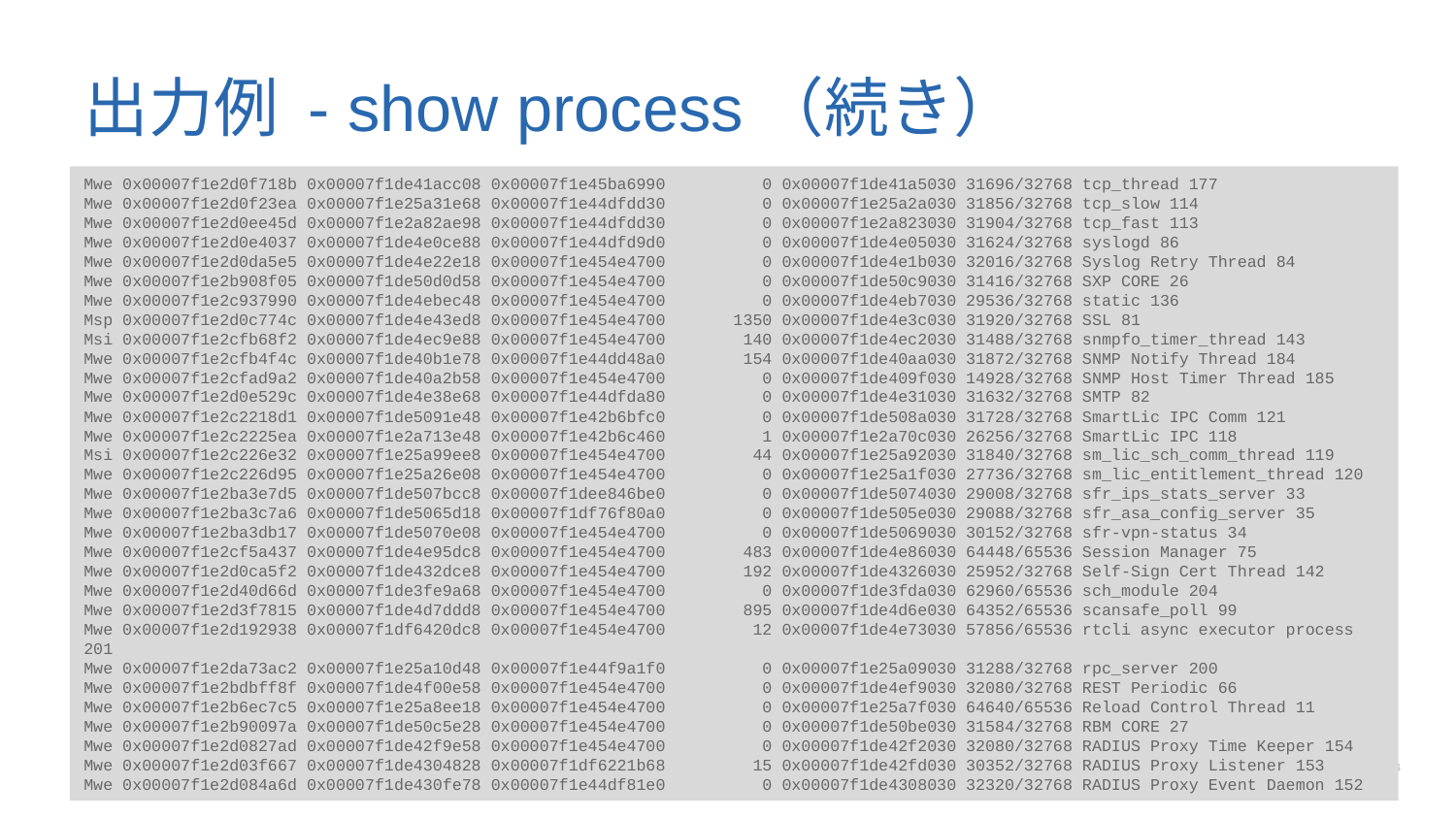

# 出力例 - show process（続き）
Mwe 0x00007f1e2d0f718b 0x00007f1de41acc08 0x00007f1e45ba6990          0 0x00007f1de41a5030 31696/32768 tcp_thread 177
Mwe 0x00007f1e2d0f23ea 0x00007f1e25a31e68 0x00007f1e44dfdd30          0 0x00007f1e25a2a030 31856/32768 tcp_slow 114
Mwe 0x00007f1e2d0ee45d 0x00007f1e2a82ae98 0x00007f1e44dfdd30          0 0x00007f1e2a823030 31904/32768 tcp_fast 113
Mwe 0x00007f1e2d0e4037 0x00007f1de4e0ce88 0x00007f1e44dfd9d0          0 0x00007f1de4e05030 31624/32768 syslogd 86
Mwe 0x00007f1e2d0da5e5 0x00007f1de4e22e18 0x00007f1e454e4700          0 0x00007f1de4e1b030 32016/32768 Syslog Retry Thread 84
Mwe 0x00007f1e2b908f05 0x00007f1de50d0d58 0x00007f1e454e4700          0 0x00007f1de50c9030 31416/32768 SXP CORE 26
Mwe 0x00007f1e2c937990 0x00007f1de4ebec48 0x00007f1e454e4700          0 0x00007f1de4eb7030 29536/32768 static 136
Msp 0x00007f1e2d0c774c 0x00007f1de4e43ed8 0x00007f1e454e4700       1350 0x00007f1de4e3c030 31920/32768 SSL 81
Msi 0x00007f1e2cfb68f2 0x00007f1de4ec9e88 0x00007f1e454e4700        140 0x00007f1de4ec2030 31488/32768 snmpfo_timer_thread 143
Mwe 0x00007f1e2cfb4f4c 0x00007f1de40b1e78 0x00007f1e44dd48a0        154 0x00007f1de40aa030 31872/32768 SNMP Notify Thread 184
Mwe 0x00007f1e2cfad9a2 0x00007f1de40a2b58 0x00007f1e454e4700          0 0x00007f1de409f030 14928/32768 SNMP Host Timer Thread 185
Mwe 0x00007f1e2d0e529c 0x00007f1de4e38e68 0x00007f1e44dfda80          0 0x00007f1de4e31030 31632/32768 SMTP 82
Mwe 0x00007f1e2c2218d1 0x00007f1de5091e48 0x00007f1e42b6bfc0          0 0x00007f1de508a030 31728/32768 SmartLic IPC Comm 121
Mwe 0x00007f1e2c2225ea 0x00007f1e2a713e48 0x00007f1e42b6c460          1 0x00007f1e2a70c030 26256/32768 SmartLic IPC 118
Msi 0x00007f1e2c226e32 0x00007f1e25a99ee8 0x00007f1e454e4700         44 0x00007f1e25a92030 31840/32768 sm_lic_sch_comm_thread 119
Mwe 0x00007f1e2c226d95 0x00007f1e25a26e08 0x00007f1e454e4700          0 0x00007f1e25a1f030 27736/32768 sm_lic_entitlement_thread 120
Mwe 0x00007f1e2ba3e7d5 0x00007f1de507bcc8 0x00007f1dee846be0          0 0x00007f1de5074030 29008/32768 sfr_ips_stats_server 33
Mwe 0x00007f1e2ba3c7a6 0x00007f1de5065d18 0x00007f1df76f80a0          0 0x00007f1de505e030 29088/32768 sfr_asa_config_server 35
Mwe 0x00007f1e2ba3db17 0x00007f1de5070e08 0x00007f1e454e4700          0 0x00007f1de5069030 30152/32768 sfr-vpn-status 34
Mwe 0x00007f1e2cf5a437 0x00007f1de4e95dc8 0x00007f1e454e4700        483 0x00007f1de4e86030 64448/65536 Session Manager 75
Mwe 0x00007f1e2d0ca5f2 0x00007f1de432dce8 0x00007f1e454e4700        192 0x00007f1de4326030 25952/32768 Self-Sign Cert Thread 142
Mwe 0x00007f1e2d40d66d 0x00007f1de3fe9a68 0x00007f1e454e4700          0 0x00007f1de3fda030 62960/65536 sch_module 204
Mwe 0x00007f1e2d3f7815 0x00007f1de4d7ddd8 0x00007f1e454e4700        895 0x00007f1de4d6e030 64352/65536 scansafe_poll 99
Mwe 0x00007f1e2d192938 0x00007f1df6420dc8 0x00007f1e454e4700         12 0x00007f1de4e73030 57856/65536 rtcli async executor process 201
Mwe 0x00007f1e2da73ac2 0x00007f1e25a10d48 0x00007f1e44f9a1f0          0 0x00007f1e25a09030 31288/32768 rpc_server 200
Mwe 0x00007f1e2bdbff8f 0x00007f1de4f00e58 0x00007f1e454e4700          0 0x00007f1de4ef9030 32080/32768 REST Periodic 66
Mwe 0x00007f1e2b6ec7c5 0x00007f1e25a8ee18 0x00007f1e454e4700          0 0x00007f1e25a7f030 64640/65536 Reload Control Thread 11
Mwe 0x00007f1e2b90097a 0x00007f1de50c5e28 0x00007f1e454e4700          0 0x00007f1de50be030 31584/32768 RBM CORE 27
Mwe 0x00007f1e2d0827ad 0x00007f1de42f9e58 0x00007f1e454e4700          0 0x00007f1de42f2030 32080/32768 RADIUS Proxy Time Keeper 154
Mwe 0x00007f1e2d03f667 0x00007f1de4304828 0x00007f1df6221b68         15 0x00007f1de42fd030 30352/32768 RADIUS Proxy Listener 153
Mwe 0x00007f1e2d084a6d 0x00007f1de430fe78 0x00007f1e44df81e0          0 0x00007f1de4308030 32320/32768 RADIUS Proxy Event Daemon 152